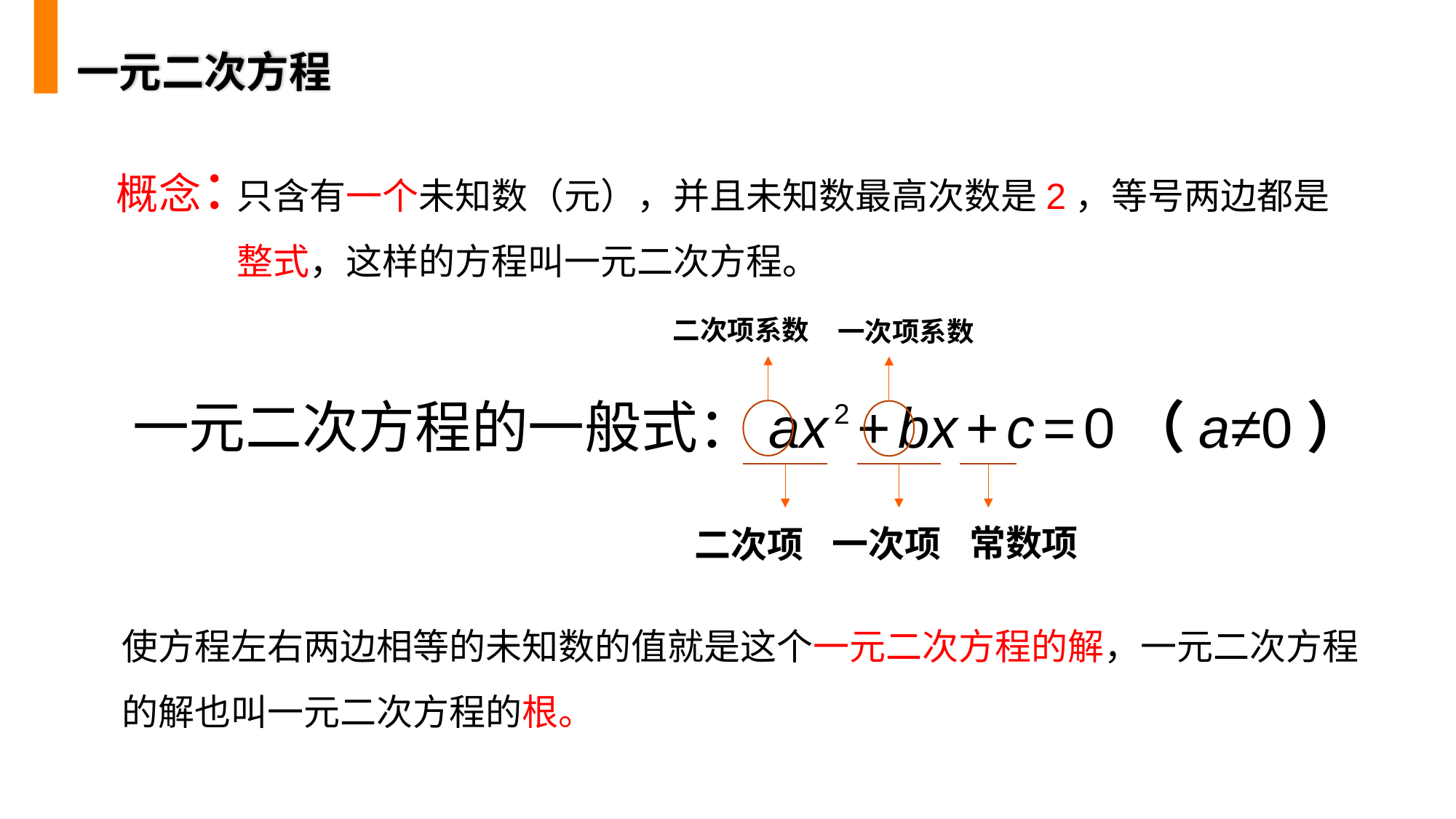

一元二次方程
概念：
只含有一个未知数（元），并且未知数最高次数是2，等号两边都是整式，这样的方程叫一元二次方程。

二次项系数
一次项系数
一元二次方程的一般式：ax 2 + bx + c = 0（a≠0）

常数项
一次项
二次项
使方程左右两边相等的未知数的值就是这个一元二次方程的解，一元二次方程的解也叫一元二次方程的根。